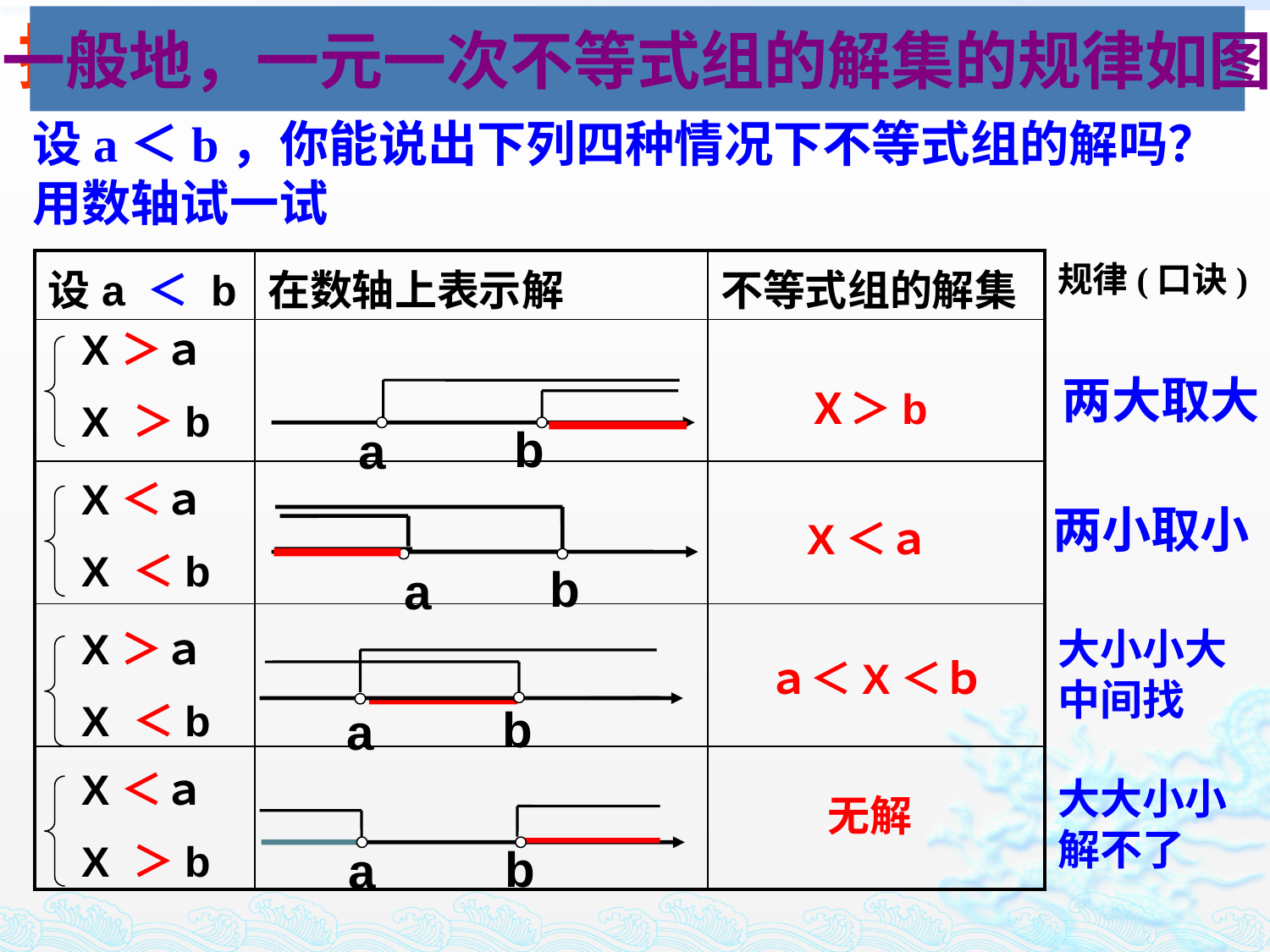

探究活动：
一般地，一元一次不等式组的解集的规律如图
设a＜b，你能说出下列四种情况下不等式组的解吗？用数轴试一试
| 设a ＜ b | 在数轴上表示解 | 不等式组的解集 |
| --- | --- | --- |
|  |  |  |
|  |  |  |
|  |  |  |
|  |  |  |
规律(口诀)
X＞ａ
X ＞b

两大取大
Ｘ＞b

b
a

X＜ａ
X ＜b

两小取小
X＜ａ

b
a

大小小大中间找
X＞ａ
X ＜b

ａ＜X＜ｂ

b
a

X＜ａ
X ＞b

大大小小解不了
无解

b
a